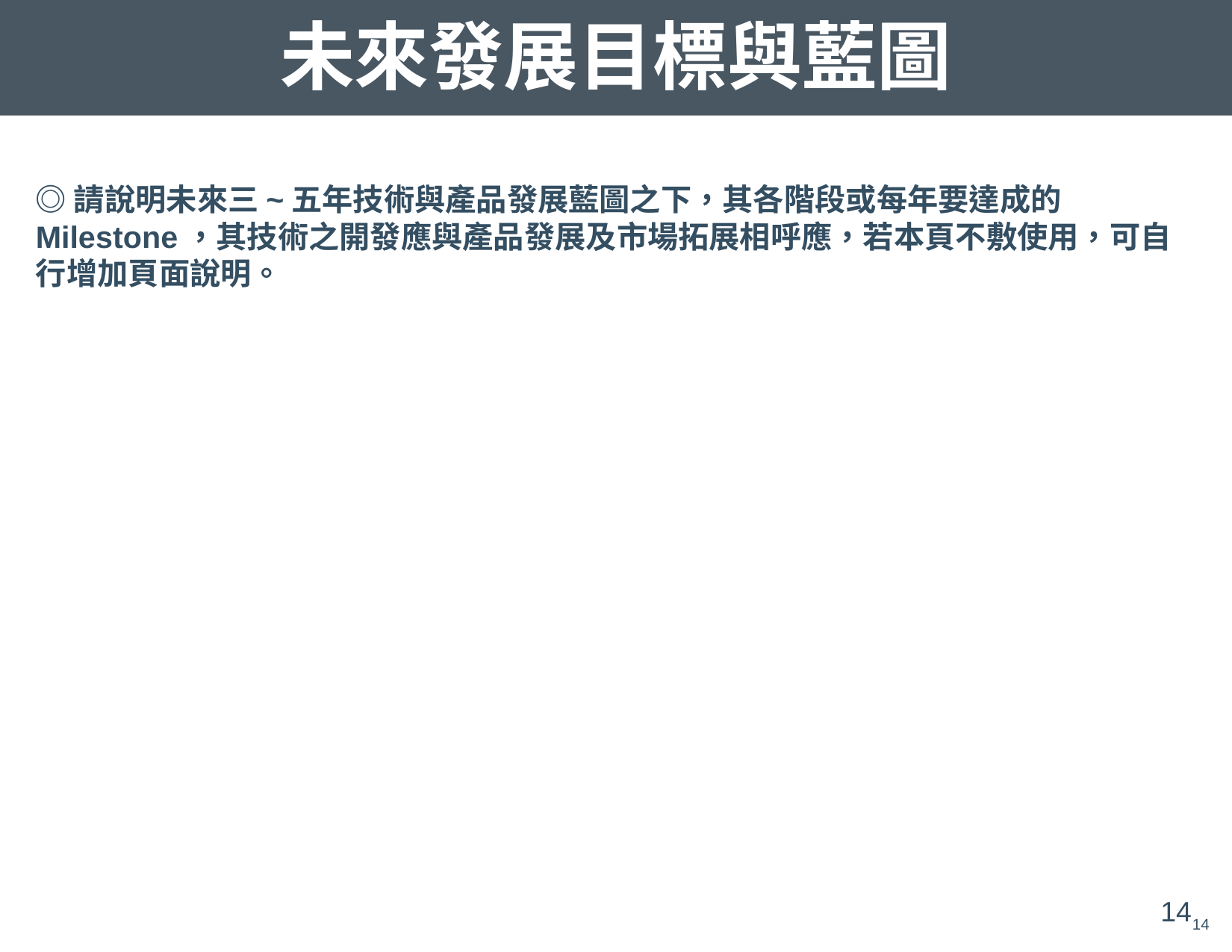

未來發展目標與藍圖
◎請說明未來三~五年技術與產品發展藍圖之下，其各階段或每年要達成的Milestone，其技術之開發應與產品發展及市場拓展相呼應，若本頁不敷使用，可自行增加頁面說明。
14
14